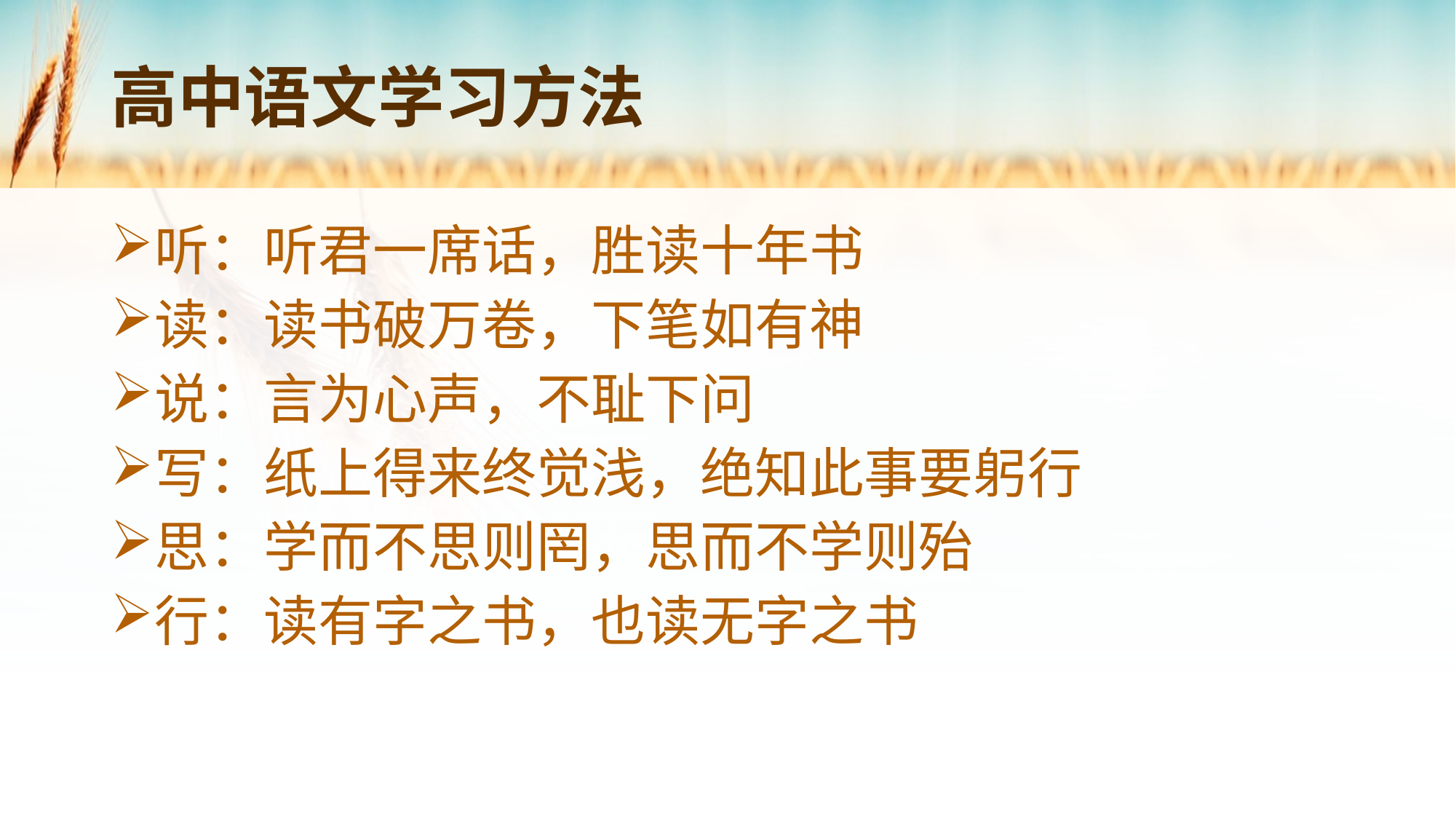

# 高中语文学习方法
听：听君一席话，胜读十年书
读：读书破万卷，下笔如有神
说：言为心声，不耻下问
写：纸上得来终觉浅，绝知此事要躬行
思：学而不思则罔，思而不学则殆
行：读有字之书，也读无字之书